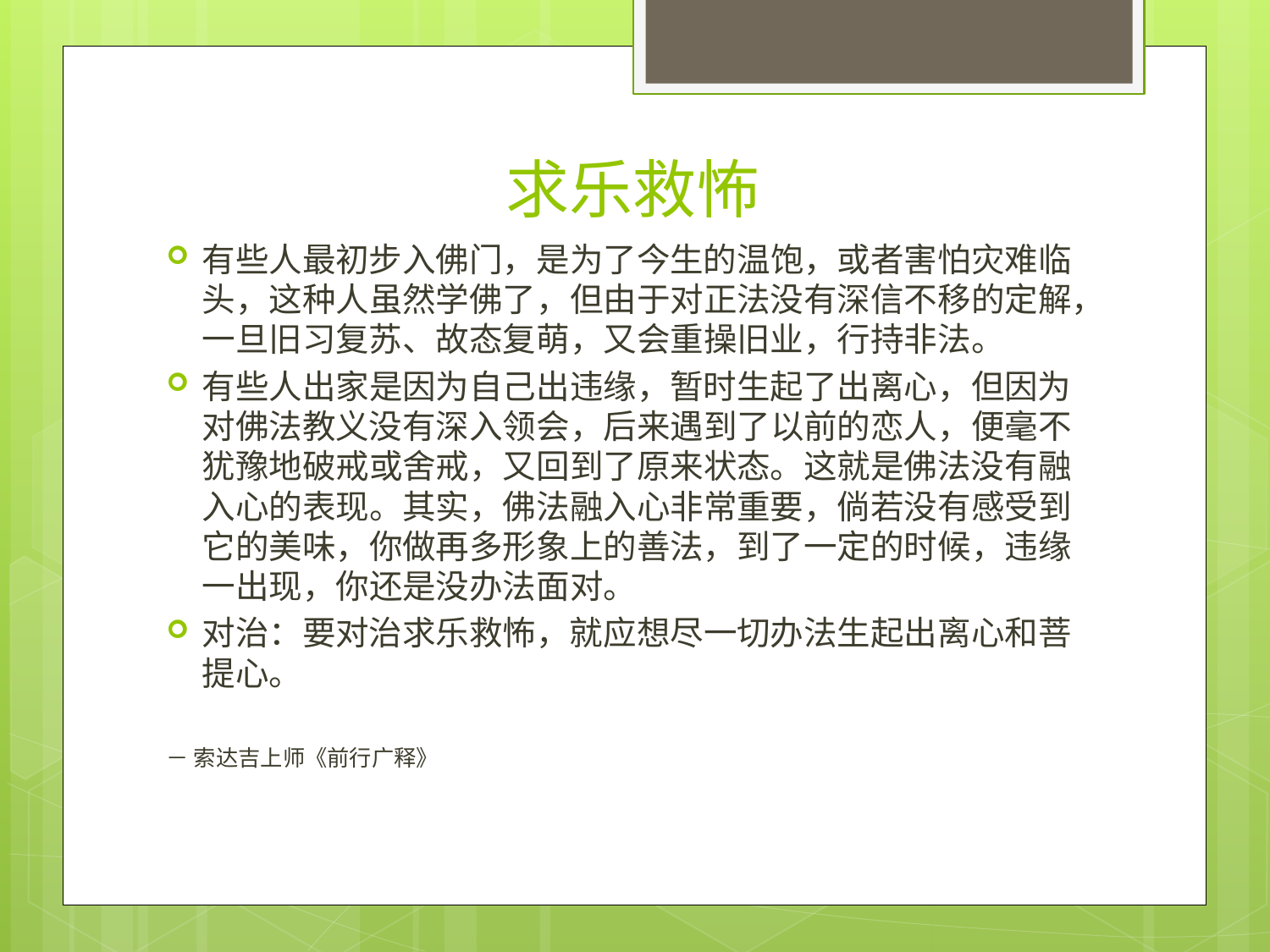

# 求乐救怖
有些人最初步入佛门，是为了今生的温饱，或者害怕灾难临头，这种人虽然学佛了，但由于对正法没有深信不移的定解，一旦旧习复苏、故态复萌，又会重操旧业，行持非法。
有些人出家是因为自己出违缘，暂时生起了出离心，但因为对佛法教义没有深入领会，后来遇到了以前的恋人，便毫不犹豫地破戒或舍戒，又回到了原来状态。这就是佛法没有融入心的表现。其实，佛法融入心非常重要，倘若没有感受到它的美味，你做再多形象上的善法，到了一定的时候，违缘一出现，你还是没办法面对。
对治：要对治求乐救怖，就应想尽一切办法生起出离心和菩提心。

－ 索达吉上师《前行广释》